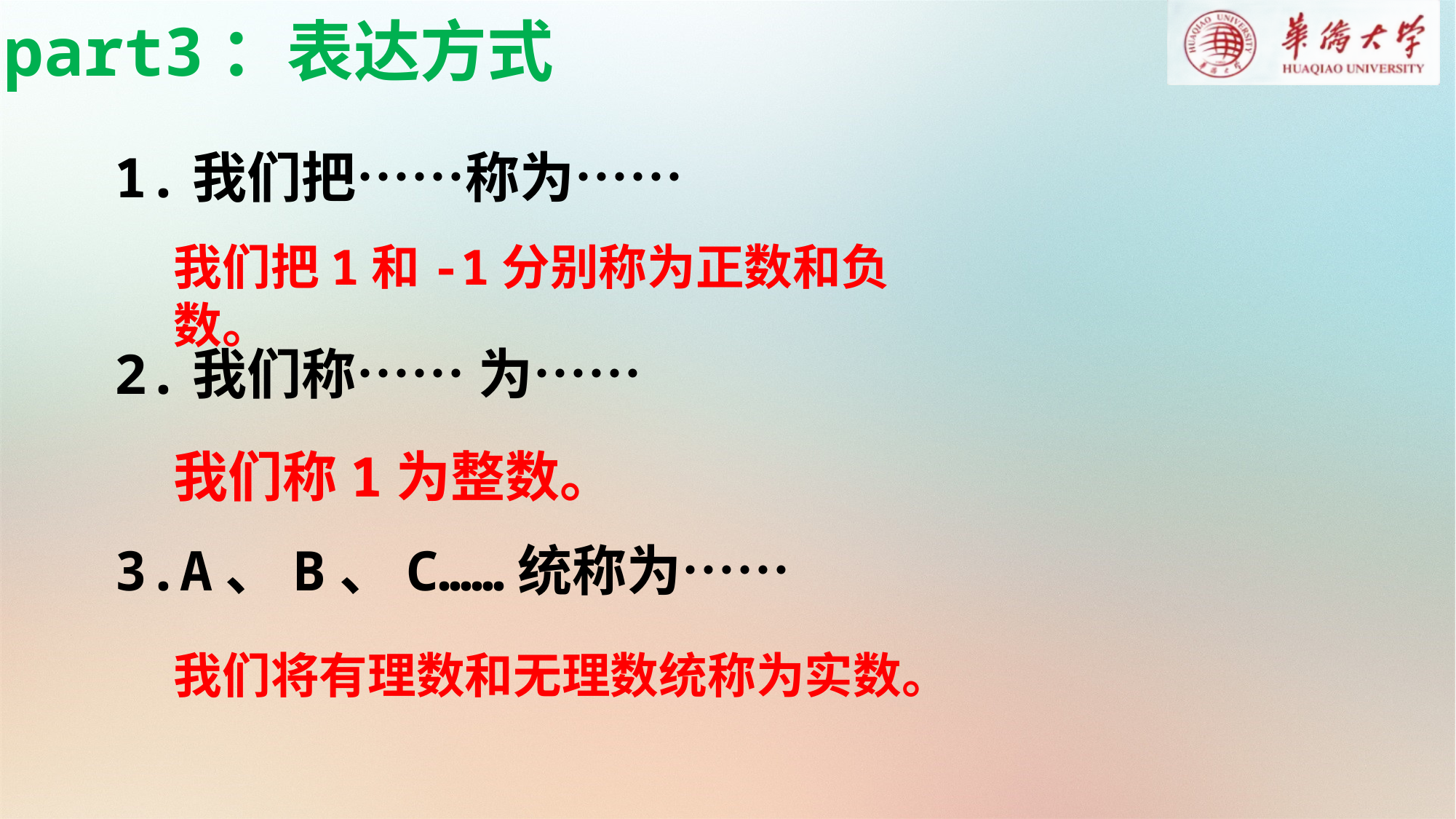

part3：表达方式
1.我们把……称为……

2.我们称…… 为……

3.A、B、C……统称为……

我们把1和-1分别称为正数和负数。
我们称1为整数。
我们将有理数和无理数统称为实数。